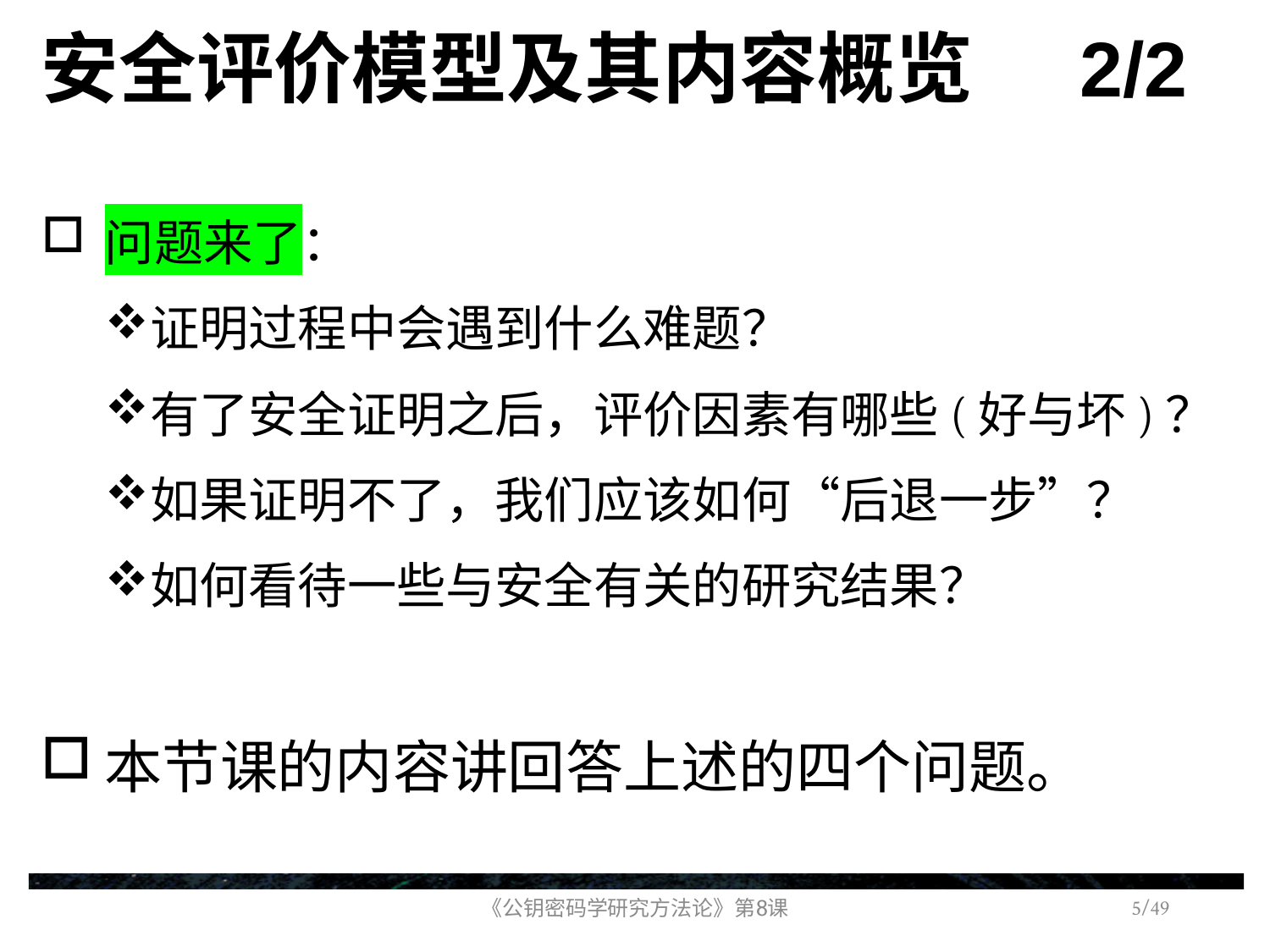

# 安全评价模型及其内容概览     2/2
问题来了：
证明过程中会遇到什么难题？
有了安全证明之后，评价因素有哪些(好与坏)？
如果证明不了，我们应该如何“后退一步”？
如何看待一些与安全有关的研究结果？

本节课的内容讲回答上述的四个问题。
《公钥密码学研究方法论》第8课
5/49